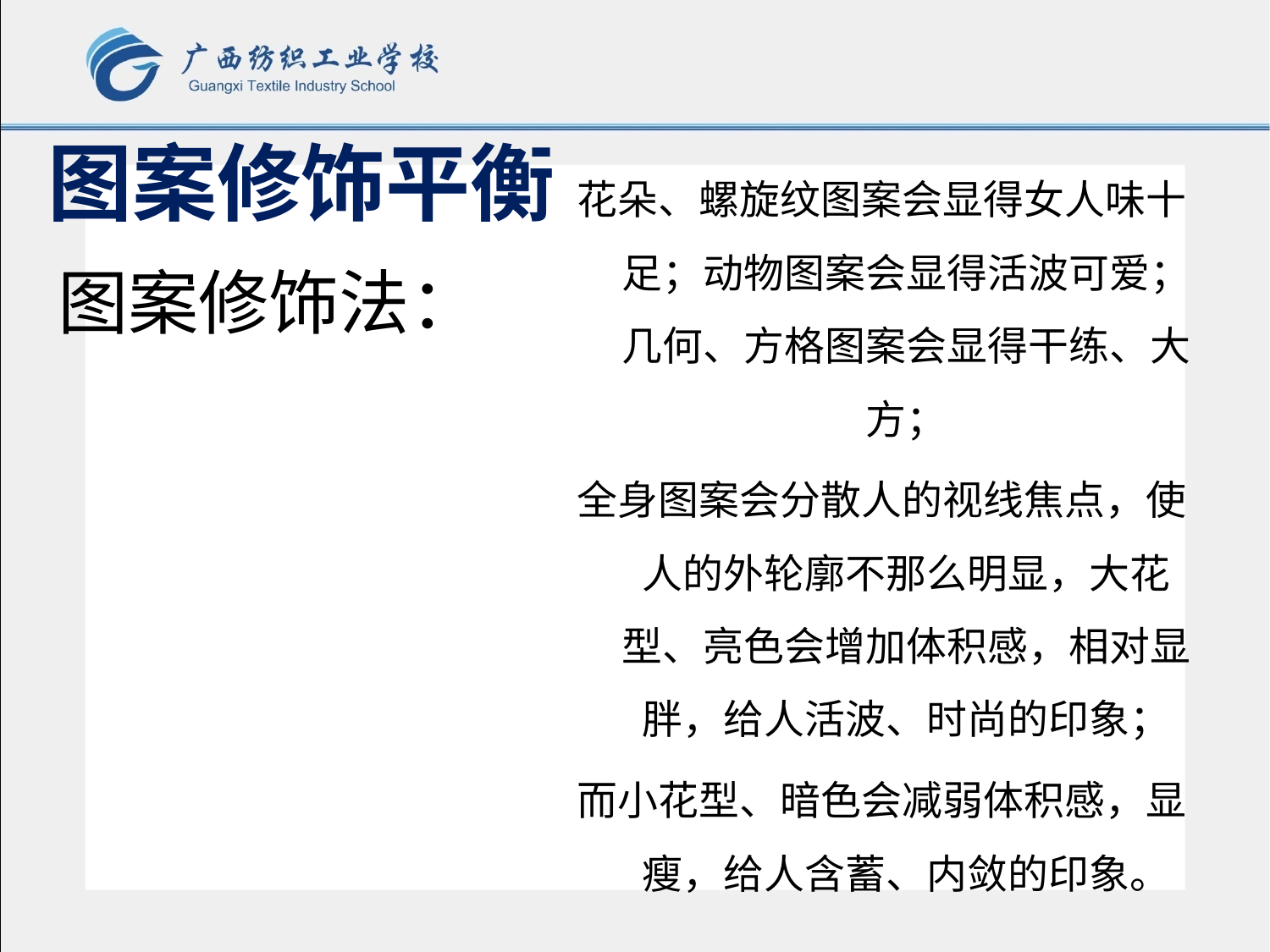

# 图案修饰平衡
花朵、螺旋纹图案会显得女人味十足；动物图案会显得活波可爱；几何、方格图案会显得干练、大方；
全身图案会分散人的视线焦点，使人的外轮廓不那么明显，大花型、亮色会增加体积感，相对显胖，给人活波、时尚的印象；
而小花型、暗色会减弱体积感，显瘦，给人含蓄、内敛的印象。

图案修饰法：